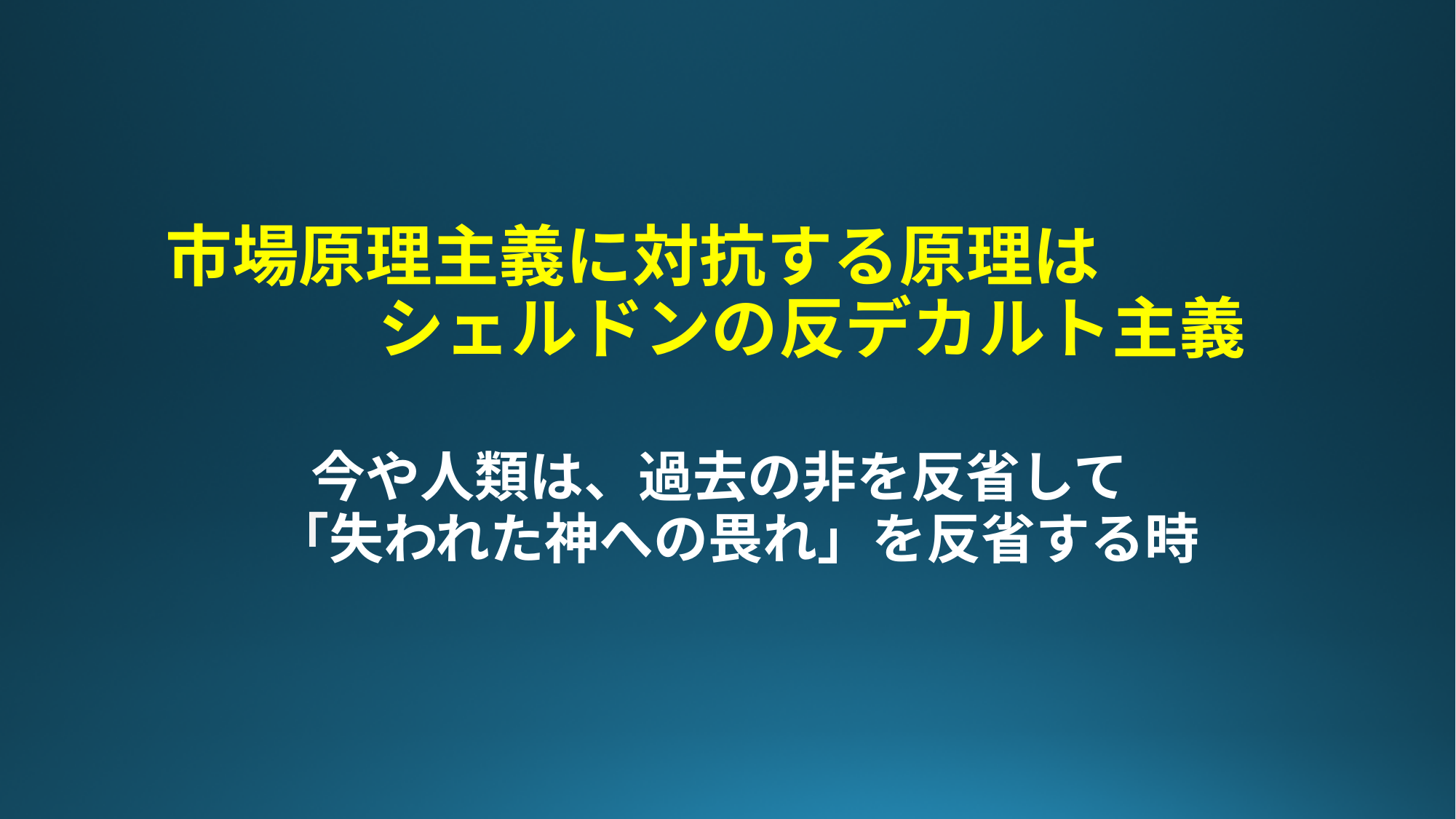

# 市場原理主義に対抗する原理は 　　　　シェルドンの反デカルト主義 　　　今や人類は、過去の非を反省して　　 　　　「失われた神への畏れ」を反省する時